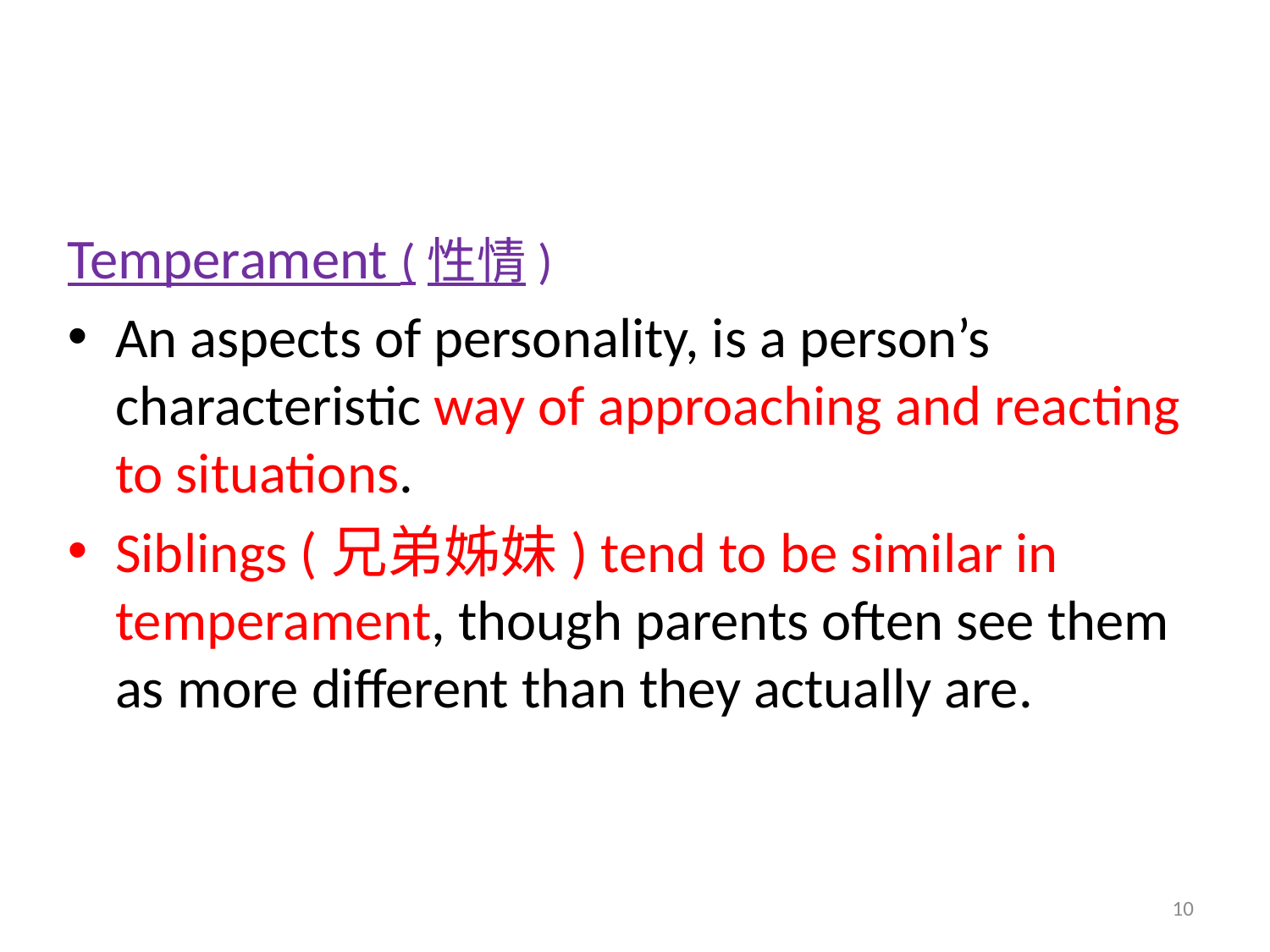

#
Temperament (性情)
An aspects of personality, is a person’s characteristic way of approaching and reacting to situations.
Siblings (兄弟姊妹) tend to be similar in temperament, though parents often see them as more different than they actually are.
10